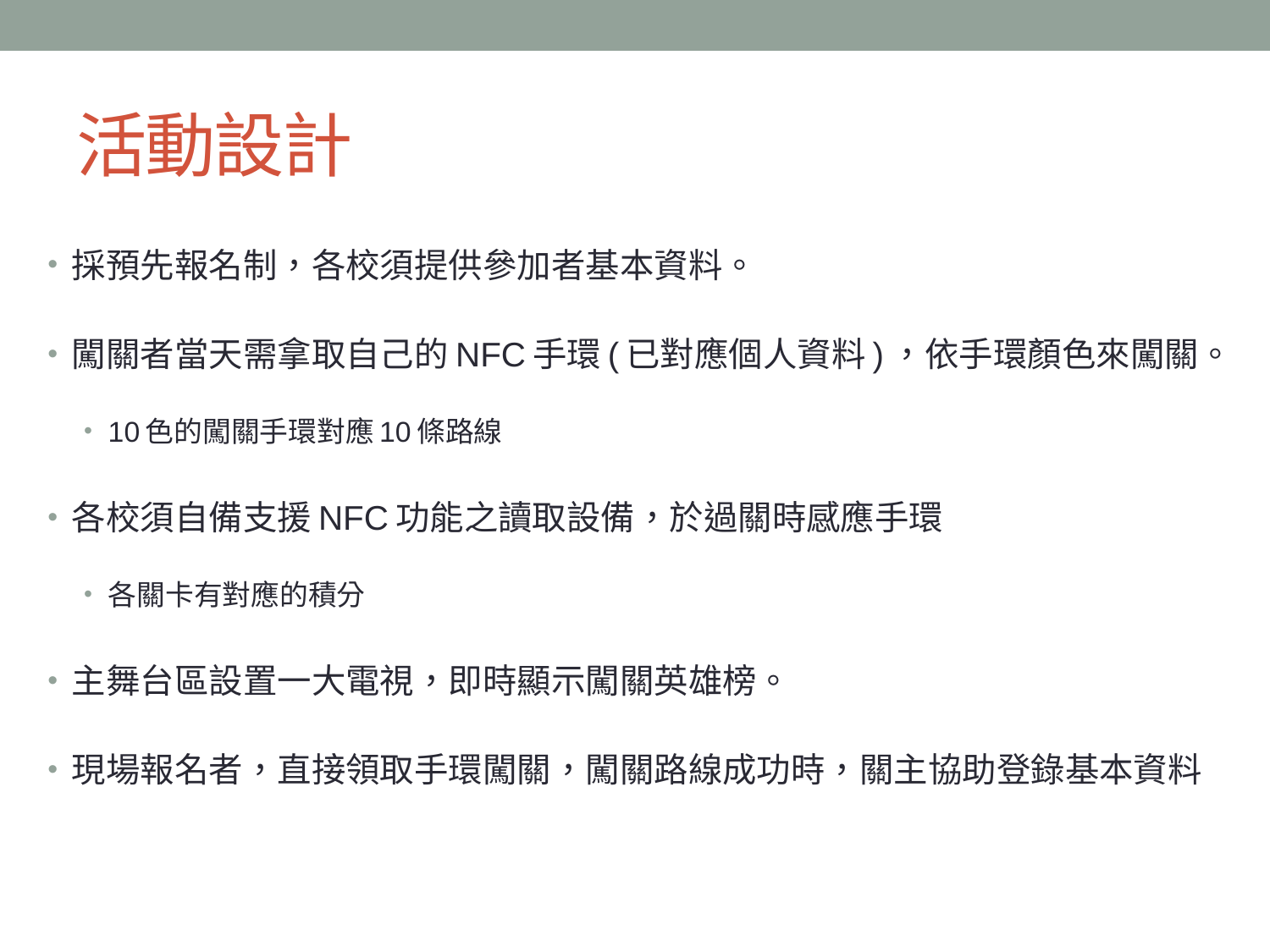

# 活動設計
採預先報名制，各校須提供參加者基本資料。
闖關者當天需拿取自己的NFC手環(已對應個人資料)，依手環顏色來闖關。
10色的闖關手環對應10條路線
各校須自備支援NFC功能之讀取設備，於過關時感應手環
各關卡有對應的積分
主舞台區設置一大電視，即時顯示闖關英雄榜。
現場報名者，直接領取手環闖關，闖關路線成功時，關主協助登錄基本資料